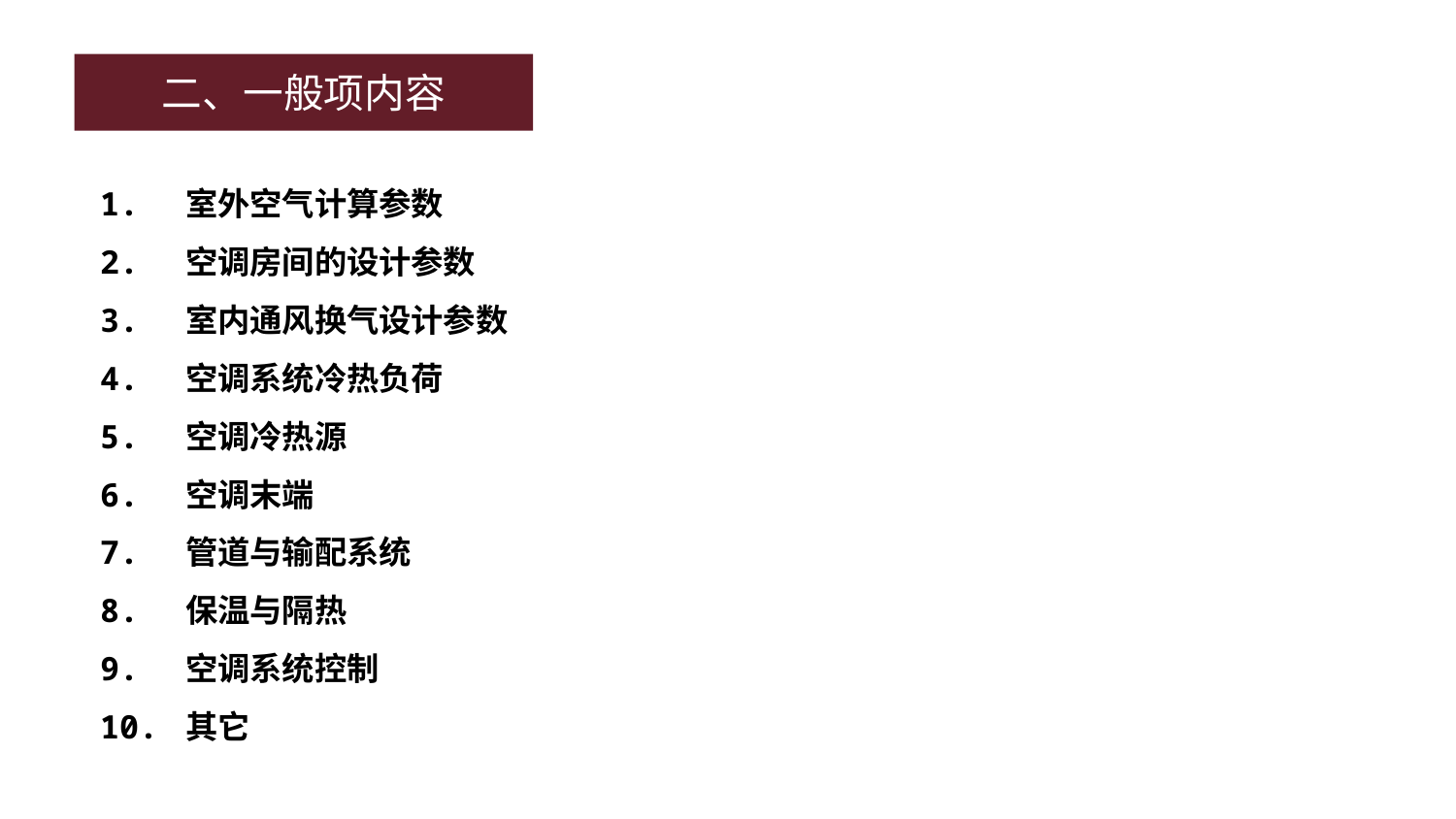

二、一般项内容
1.  室外空气计算参数
2.  空调房间的设计参数
3.  室内通风换气设计参数
4.  空调系统冷热负荷
5.  空调冷热源
6.  空调末端
7.  管道与输配系统
8.  保温与隔热
9.  空调系统控制
10. 其它